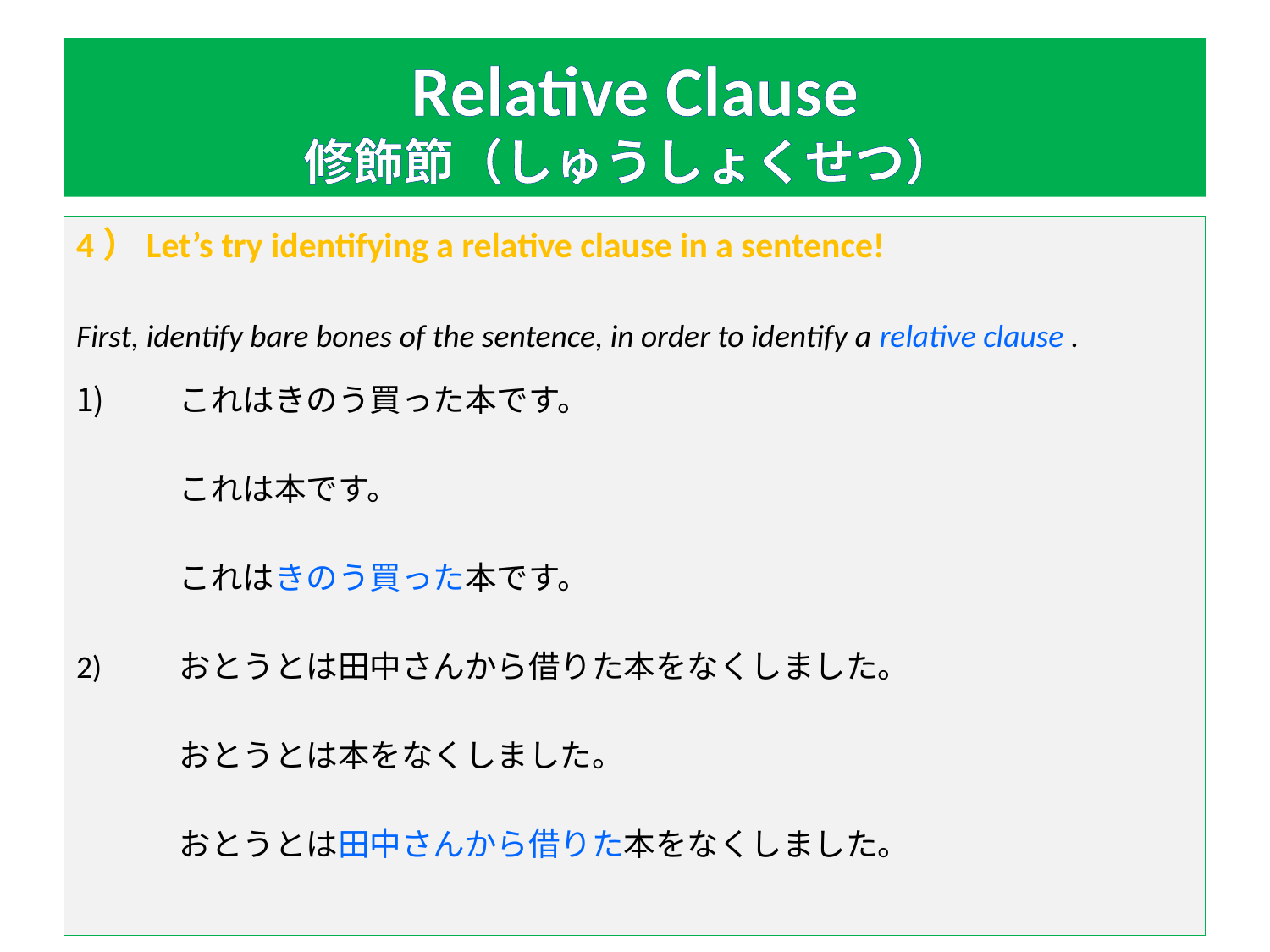

# Relative Clause 修飾節（しゅうしょくせつ）
4）Let’s try identifying a relative clause in a sentence!

First, identify bare bones of the sentence, in order to identify a relative clause .

これはきのう買った本です。

	これは本です。

	これはきのう買った本です。

2)	おとうとは田中さんから借りた本をなくしました。

	おとうとは本をなくしました。

	おとうとは田中さんから借りた本をなくしました。